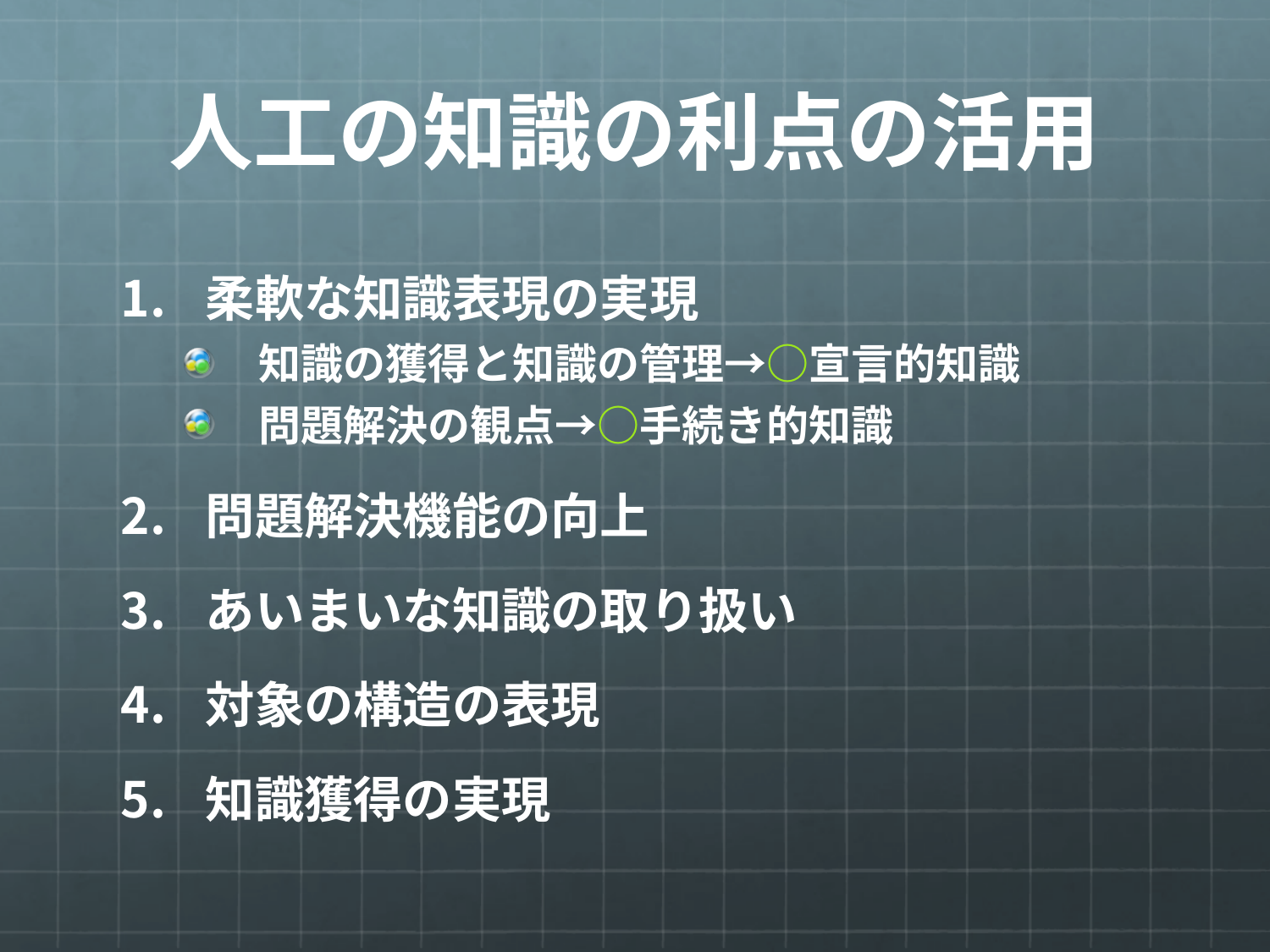

# 人工の知識の利点の活用
柔軟な知識表現の実現
知識の獲得と知識の管理→○宣言的知識
問題解決の観点→○手続き的知識
問題解決機能の向上
あいまいな知識の取り扱い
対象の構造の表現
知識獲得の実現